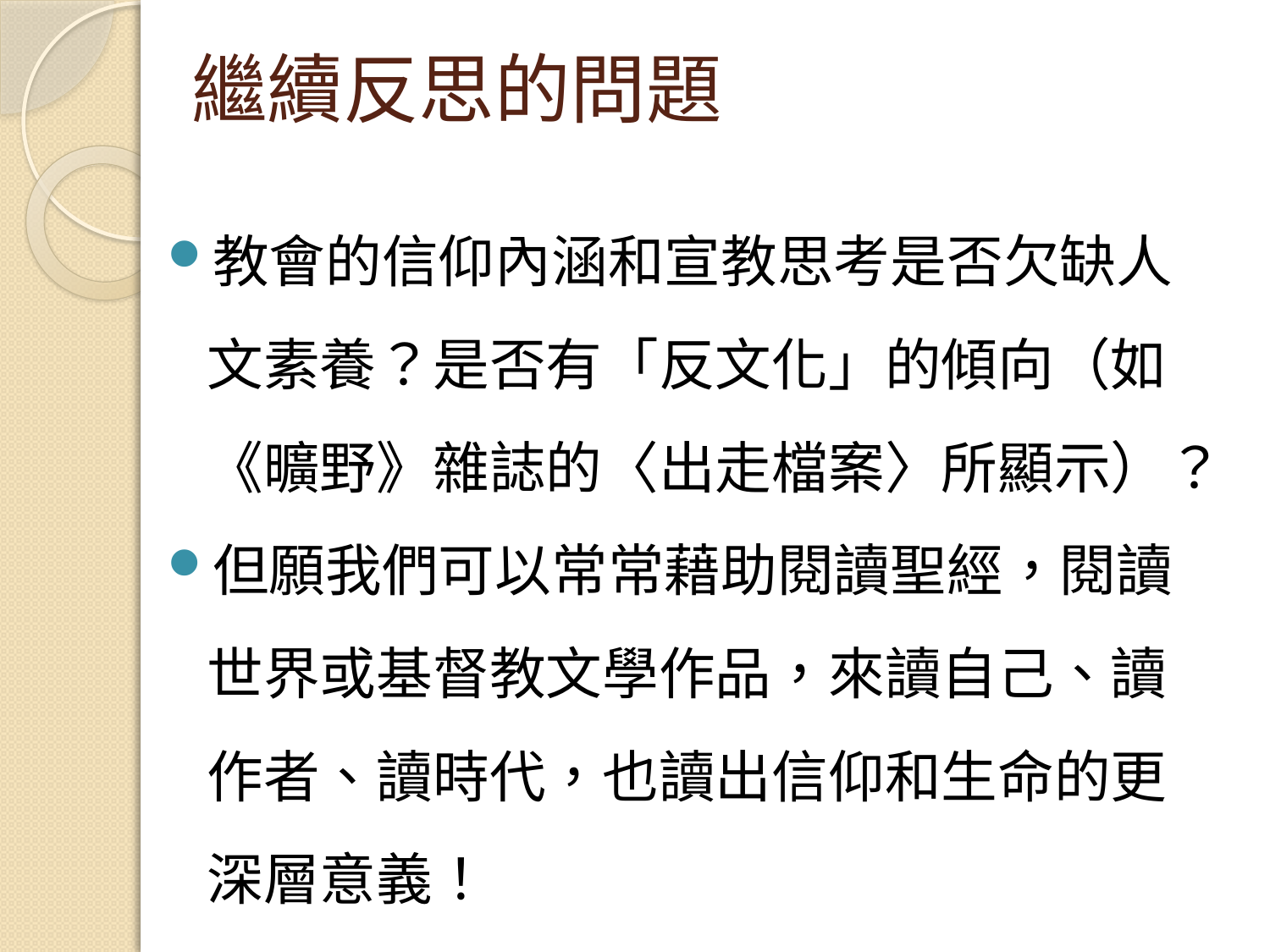

# 繼續反思的問題
教會的信仰內涵和宣教思考是否欠缺人文素養？是否有「反文化」的傾向（如《曠野》雜誌的〈出走檔案〉所顯示）？
但願我們可以常常藉助閱讀聖經，閱讀世界或基督教文學作品，來讀自己、讀作者、讀時代，也讀出信仰和生命的更深層意義！